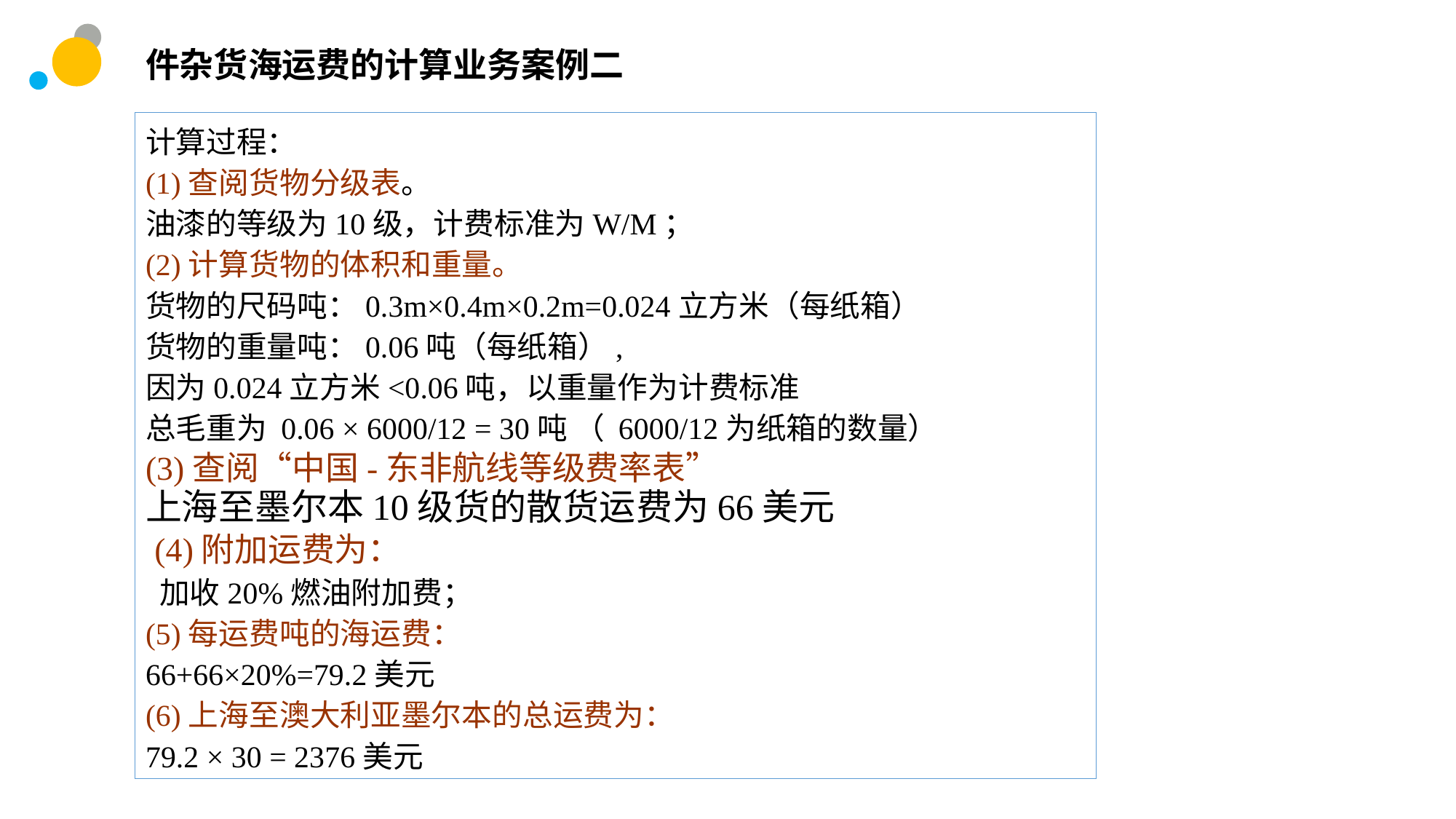

件杂货海运费的计算业务案例二
计算过程：
(1)查阅货物分级表。
油漆的等级为10级，计费标准为W/M；
(2)计算货物的体积和重量。
货物的尺码吨：0.3m×0.4m×0.2m=0.024立方米（每纸箱）
货物的重量吨：0.06吨（每纸箱）,
因为0.024立方米<0.06吨，以重量作为计费标准
总毛重为 0.06 × 6000/12 = 30吨 （ 6000/12为纸箱的数量）
(3)查阅“中国-东非航线等级费率表”
上海至墨尔本10级货的散货运费为66美元
 (4)附加运费为：
 加收20%燃油附加费；
(5)每运费吨的海运费：
66+66×20%=79.2美元
(6)上海至澳大利亚墨尔本的总运费为：
79.2 × 30 = 2376美元